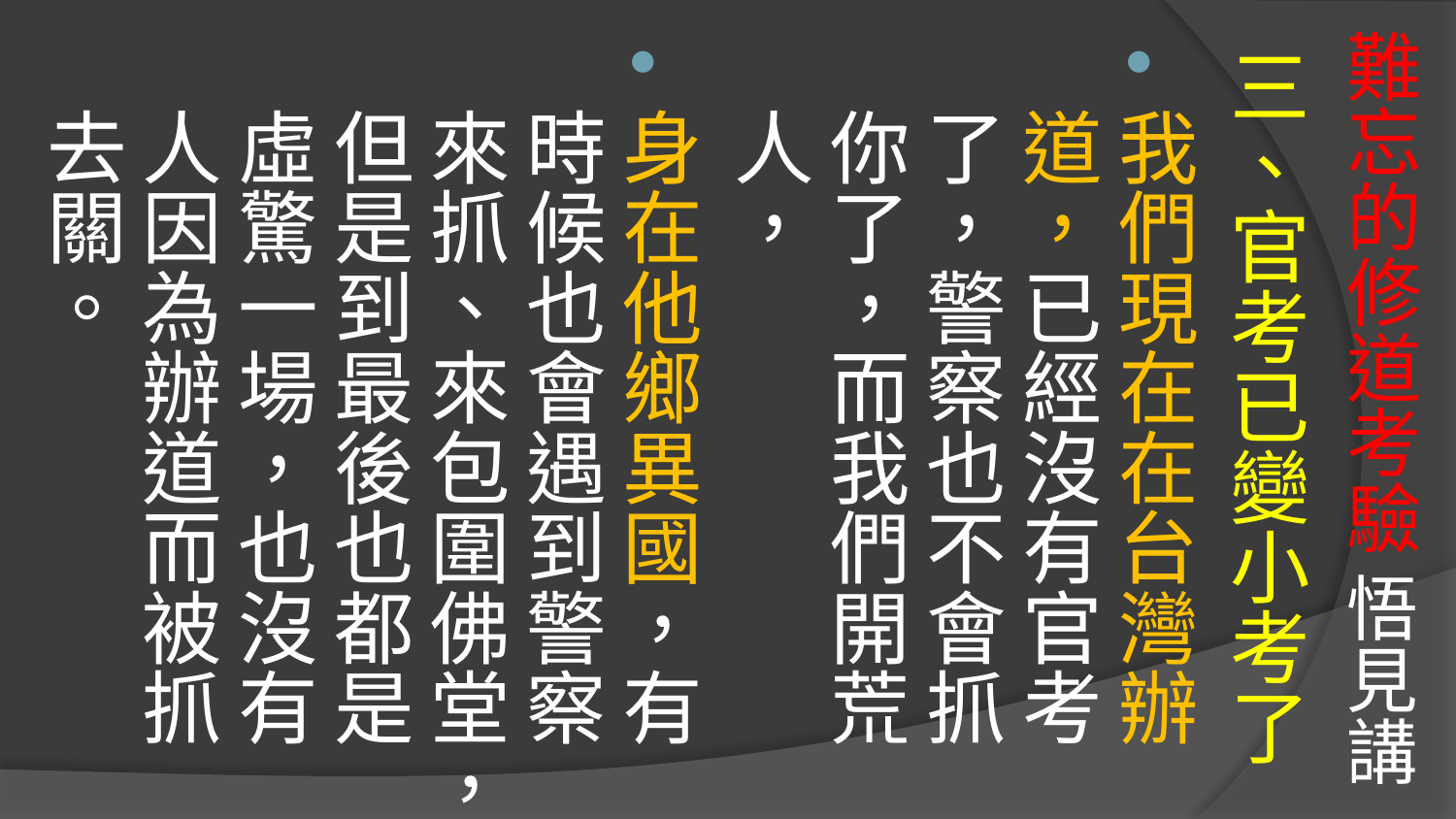

# 難忘的修道考驗 悟見講
三、官考已變小考了
我們現在在台灣辦道，已經沒有官考了，警察也不會抓你了，而我們開荒人，
身在他鄉異國，有時候也會遇到警察來抓、來包圍佛堂，但是到最後也都是虛驚一場，也沒有人因為辦道而被抓去關。